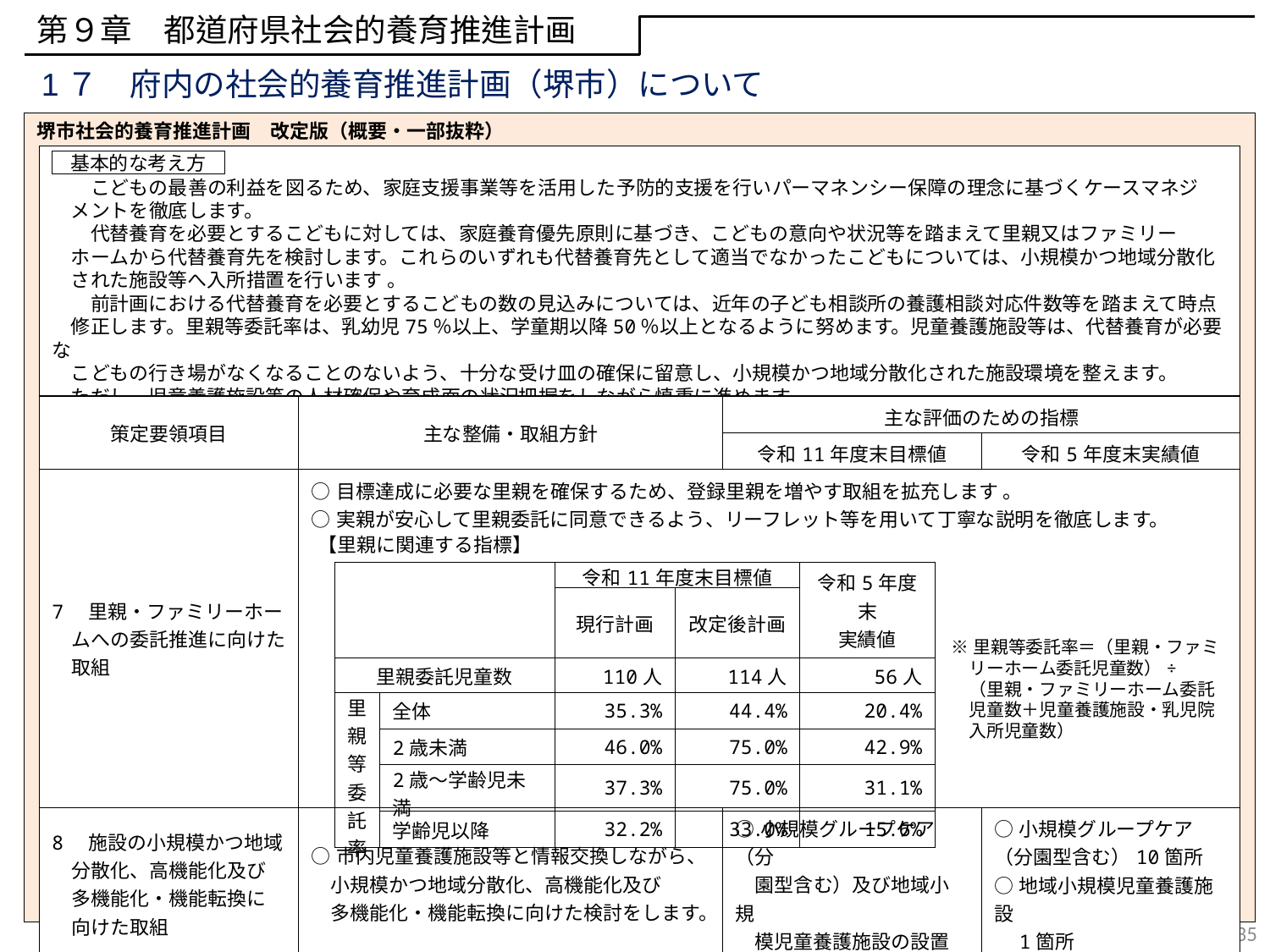

第９章　都道府県社会的養育推進計画
1７　府内の社会的養育推進計画（堺市）について
堺市社会的養育推進計画　改定版（概要・一部抜粋）

　　こどもの最善の利益を図るため、家庭支援事業等を活用した予防的支援を行いパーマネンシー保障の理念に基づくケースマネジ
　メントを徹底します。
　　代替養育を必要とするこどもに対しては、家庭養育優先原則に基づき、こどもの意向や状況等を踏まえて里親又はファミリー
　ホームから代替養育先を検討します。これらのいずれも代替養育先として適当でなかったこどもについては、小規模かつ地域分散化
　された施設等へ入所措置を行います 。
　　前計画における代替養育を必要とするこどもの数の見込みについては、近年の子ども相談所の養護相談対応件数等を踏まえて時点
　修正します。里親等委託率は、乳幼児75％以上、学童期以降50％以上となるように努めます。児童養護施設等は、代替養育が必要な
　こどもの行き場がなくなることのないよう、十分な受け皿の確保に留意し、小規模かつ地域分散化された施設環境を整えます。
　ただし、児童養護施設等の人材確保や育成面の状況把握をしながら慎重に進めます。

基本的な考え方
| 策定要領項目 | 主な整備・取組方針 | 主な評価のための指標 |  |
| --- | --- | --- | --- |
|  |  | 令和11年度末目標値 | 令和5年度末実績値 |
| 7　里親・ファミリーホー 　ムへの委託推進に向けた 　取組 | ○目標達成に必要な里親を確保するため、登録里親を増やす取組を拡充します 。 ○実親が安心して里親委託に同意できるよう、リーフレット等を用いて丁寧な説明を徹底します。 |  |  |
| 8　施設の小規模かつ地域 　分散化、高機能化及び 　多機能化・機能転換に 　向けた取組 | ○市内児童養護施設等と情報交換しながら、 　小規模かつ地域分散化、高機能化及び 　多機能化・機能転換に向けた検討をします。 | ○小規模グループケア（分 　園型含む）及び地域小規 　模児童養護施設の設置 　現状から追加で2箇所 | ○小規模グループケア （分園型含む）10箇所 ○地域小規模児童養護施設 　1箇所 |

【里親に関連する指標】
|  |  | 令和11年度末目標値 |  | 令和5年度末 実績値 |
| --- | --- | --- | --- | --- |
|  |  | 現行計画 | 改定後計画 |  |
| 里親委託児童数 |  | 110人 | 114人 | 56人 |
| 里 親 等 委 託 率 | 全体 | 35.3% | 44.4% | 20.4% |
|  | 2歳未満 | 46.0% | 75.0% | 42.9% |
|  | 2歳～学齢児未満 | 37.3% | 75.0% | 31.1% |
|  | 学齢児以降 | 32.2% | 33.0% | 15.6% |
※里親等委託率＝（里親・ファミ
　リーホーム委託児童数）÷
　（里親・ファミリーホーム委託
　児童数＋児童養護施設・乳児院
　入所児童数）
35